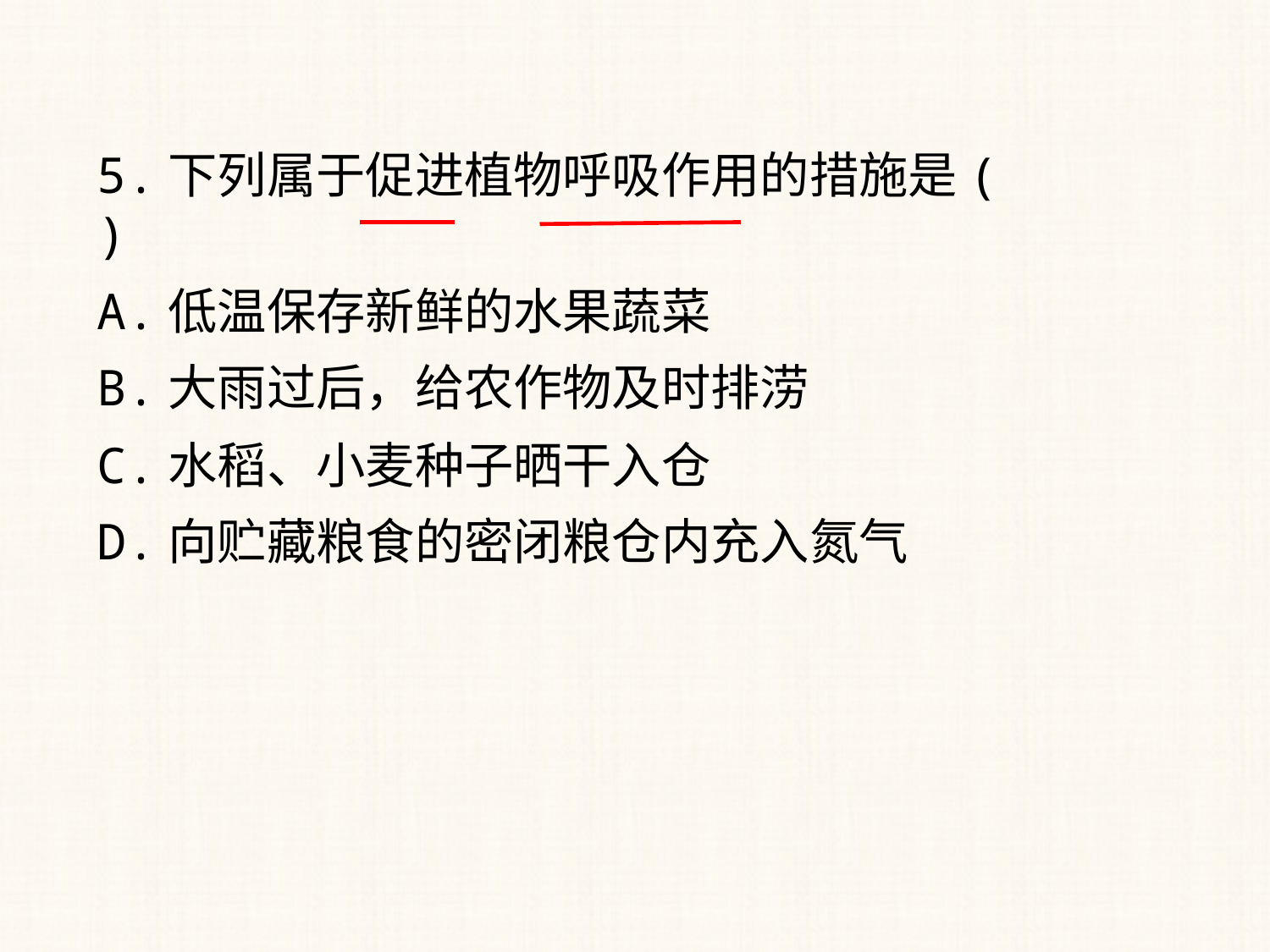

5.下列属于促进植物呼吸作用的措施是(    )A.低温保存新鲜的水果蔬菜
B.大雨过后，给农作物及时排涝C.水稻、小麦种子晒干入仓
D.向贮藏粮食的密闭粮仓内充入氮气